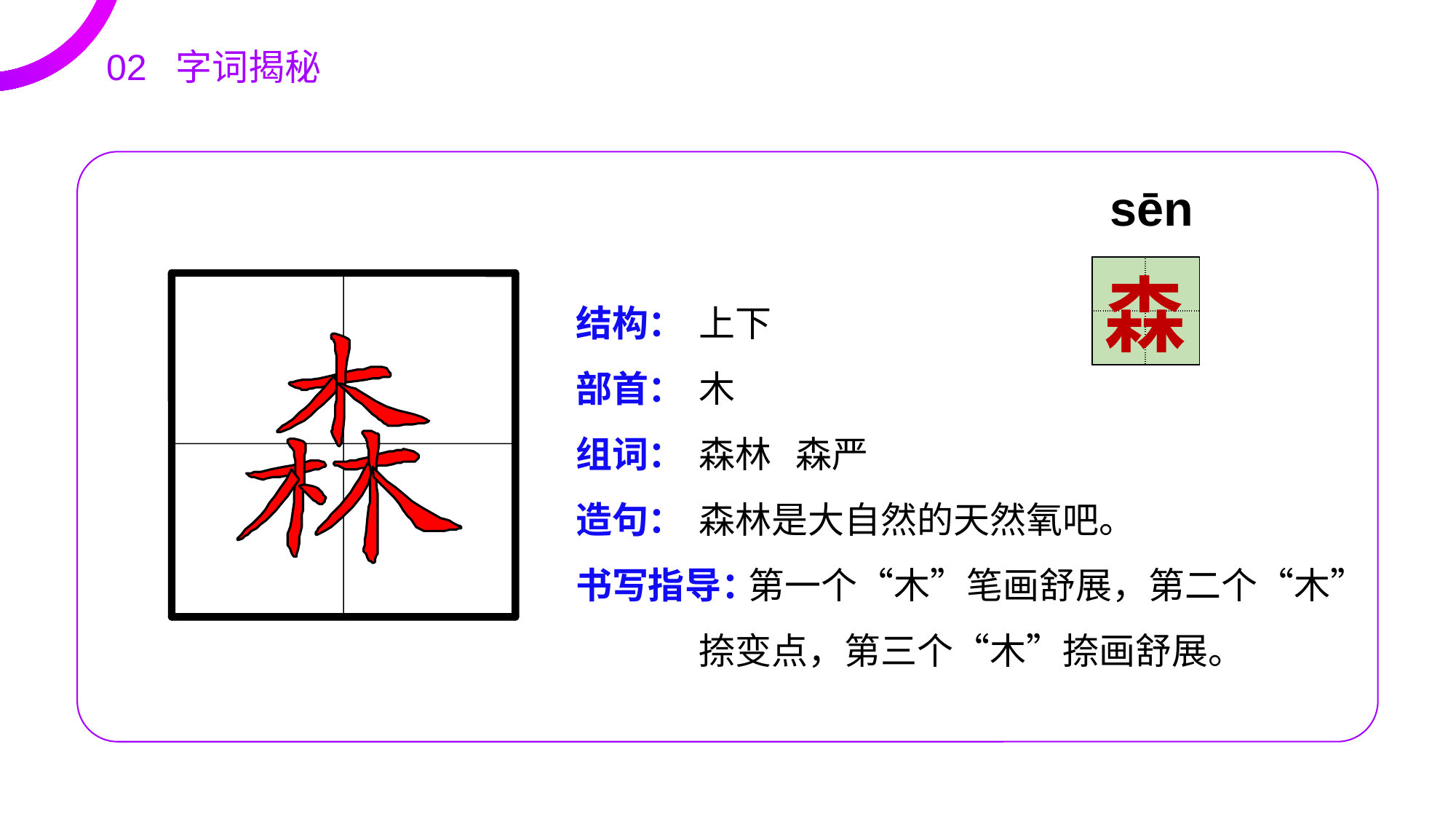

02  字词揭秘
sēn
|  |  |
| --- | --- |
|  |  |
森

结构：
部首：
组词：
造句：
书写指导：
上下
木
森林   森严
森林是大自然的天然氧吧。
     第一个“木”笔画舒展，第二个“木”捺变点，第三个“木”捺画舒展。